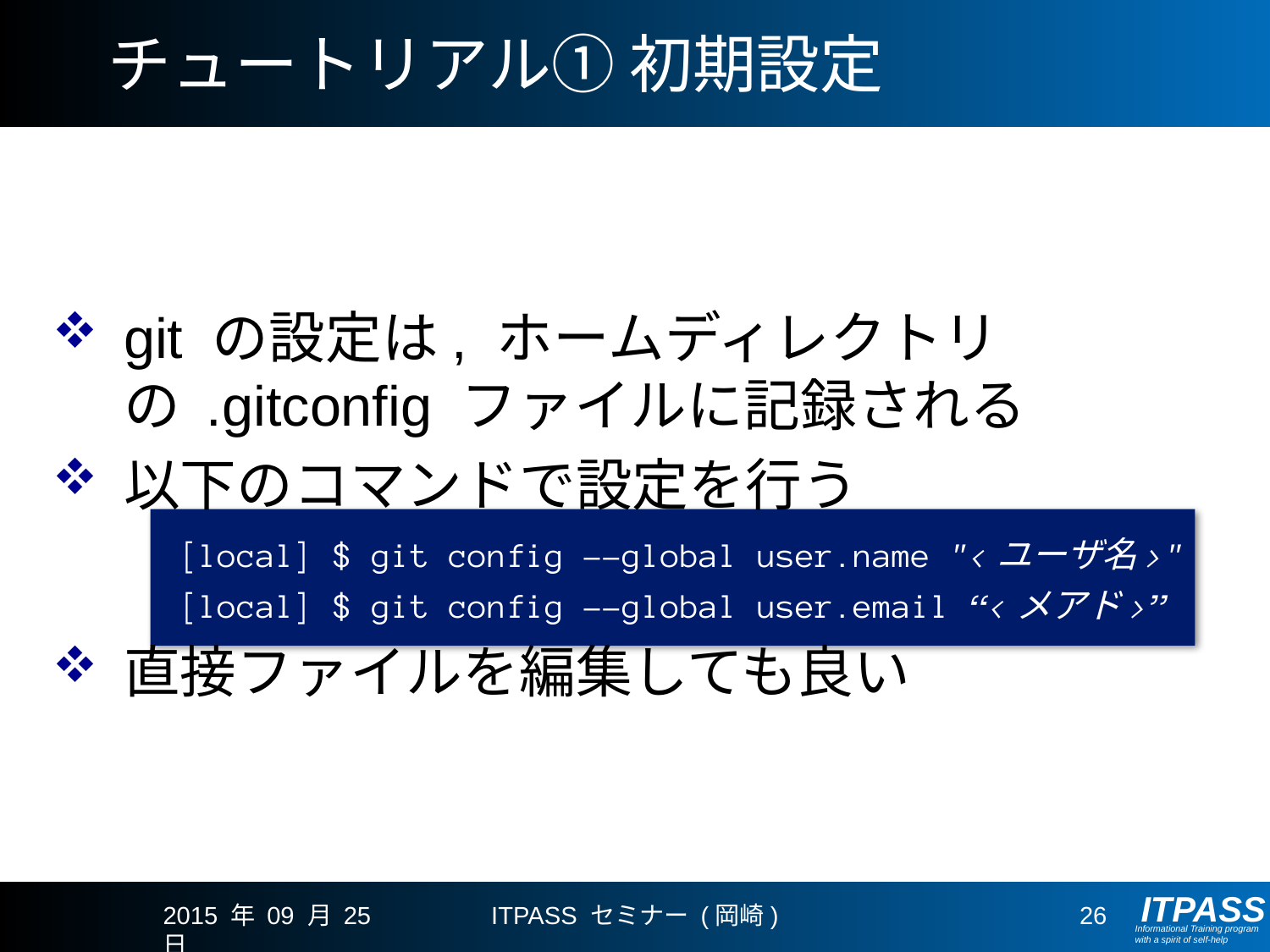

# チュートリアル① 初期設定
git の設定は, ホームディレクトリの .gitconfig ファイルに記録される
以下のコマンドで設定を行う
	[local] $ git config --global user.name "<ユーザ名>"
	[local] $ git config --global user.email “<メアド>”
直接ファイルを編集しても良い

2015 年 09 月 25 日
ITPASS セミナー (岡崎)
26